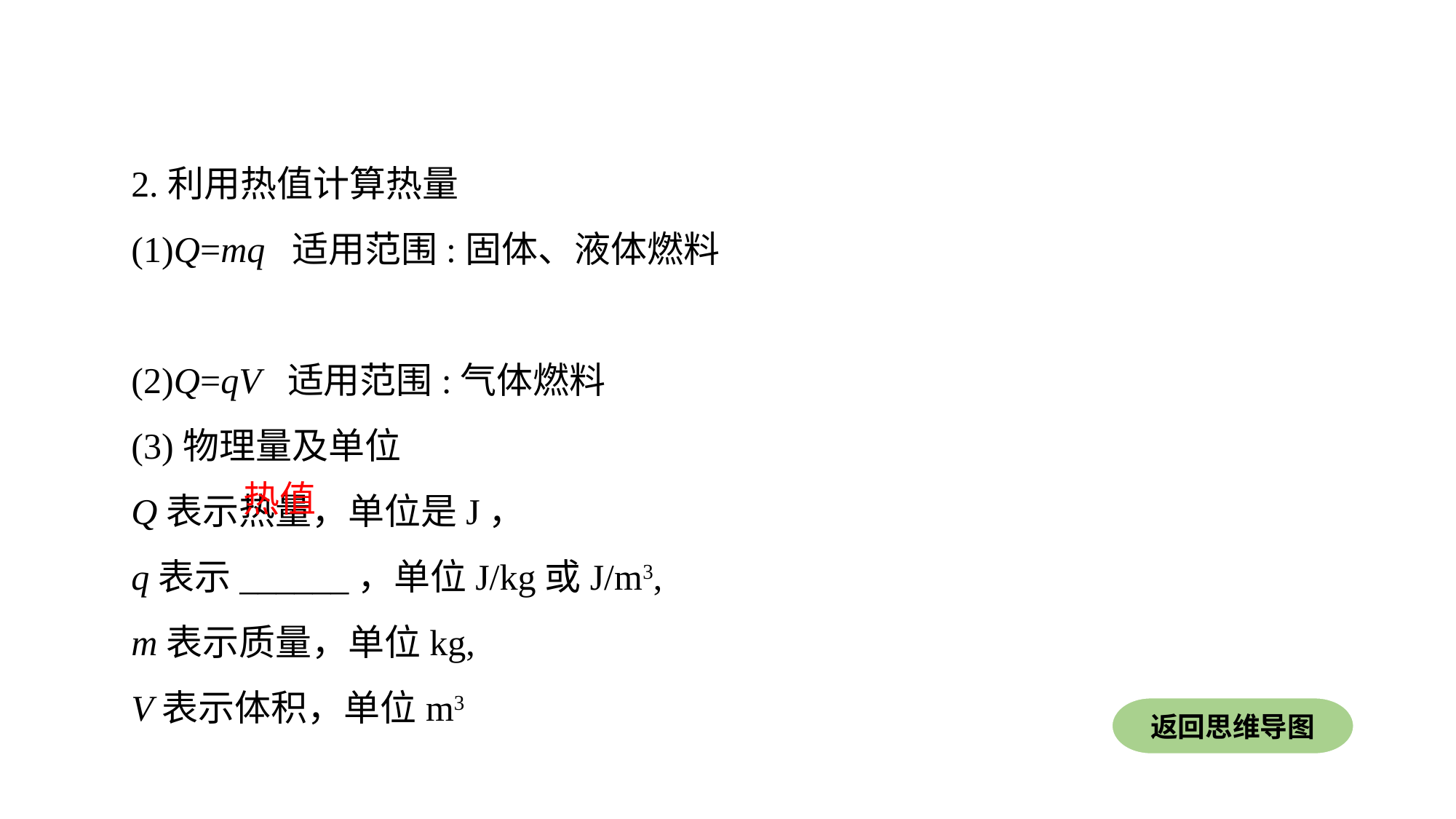

2.利用热值计算热量
(1)Q=mq  适用范围:固体、液体燃料
(2)Q=qV  适用范围:气体燃料
(3)物理量及单位
Q表示热量，单位是J，
q表示______，单位J/kg或J/m3,
m表示质量，单位kg,
V表示体积，单位m3
热值
返回思维导图